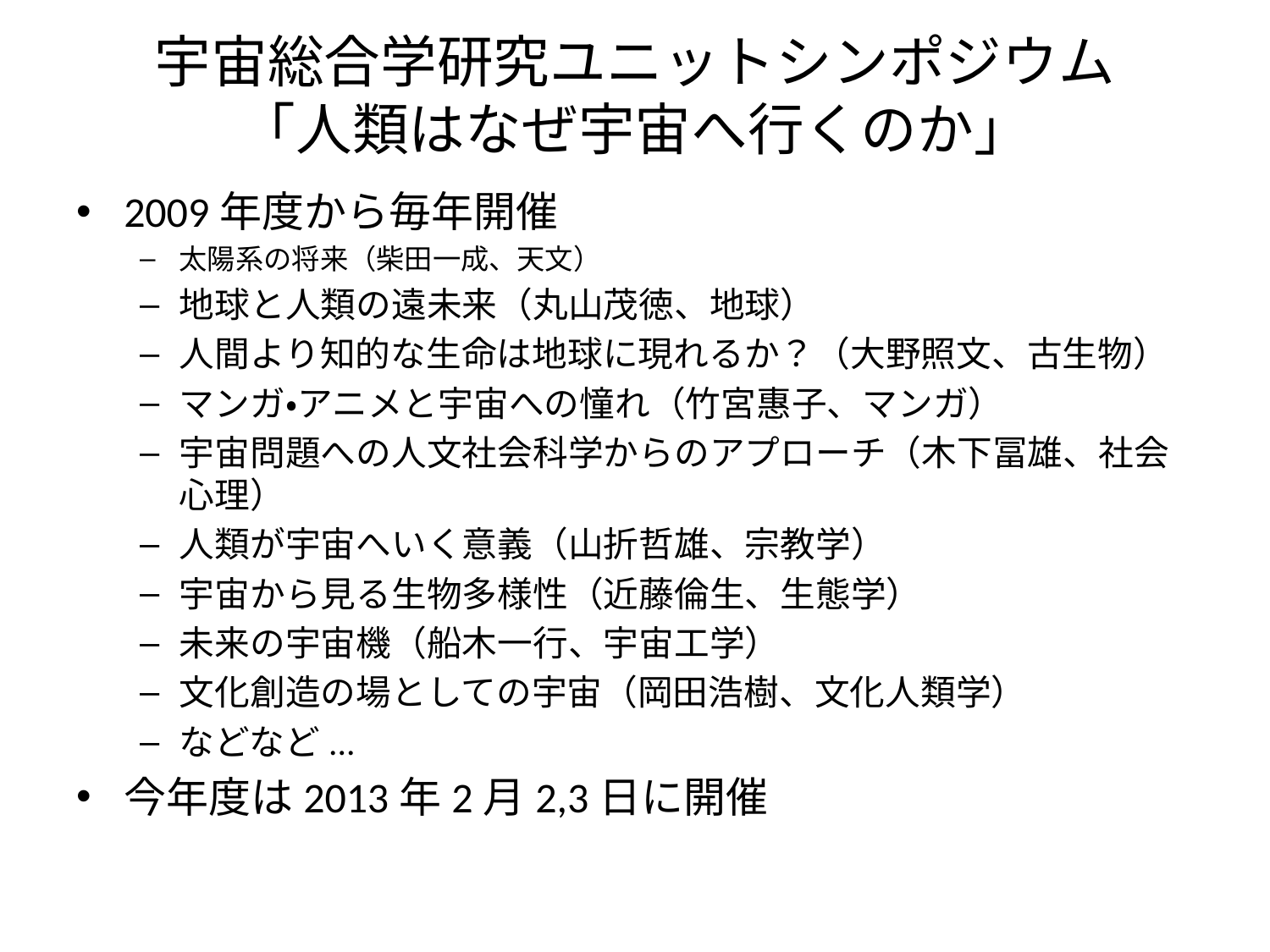

# 宇宙総合学研究ユニットシンポジウム 「人類はなぜ宇宙へ行くのか」
2009年度から毎年開催
太陽系の将来（柴田一成、天文）
地球と人類の遠未来（丸山茂徳、地球）
人間より知的な生命は地球に現れるか？（大野照文、古生物）
マンガ・アニメと宇宙への憧れ（竹宮惠子、マンガ）
宇宙問題への人文社会科学からのアプローチ（木下冨雄、社会心理）
人類が宇宙へいく意義（山折哲雄、宗教学）
宇宙から見る生物多様性（近藤倫生、生態学）
未来の宇宙機（船木一行、宇宙工学）
文化創造の場としての宇宙（岡田浩樹、文化人類学）
などなど...
今年度は2013年2月2,3日に開催